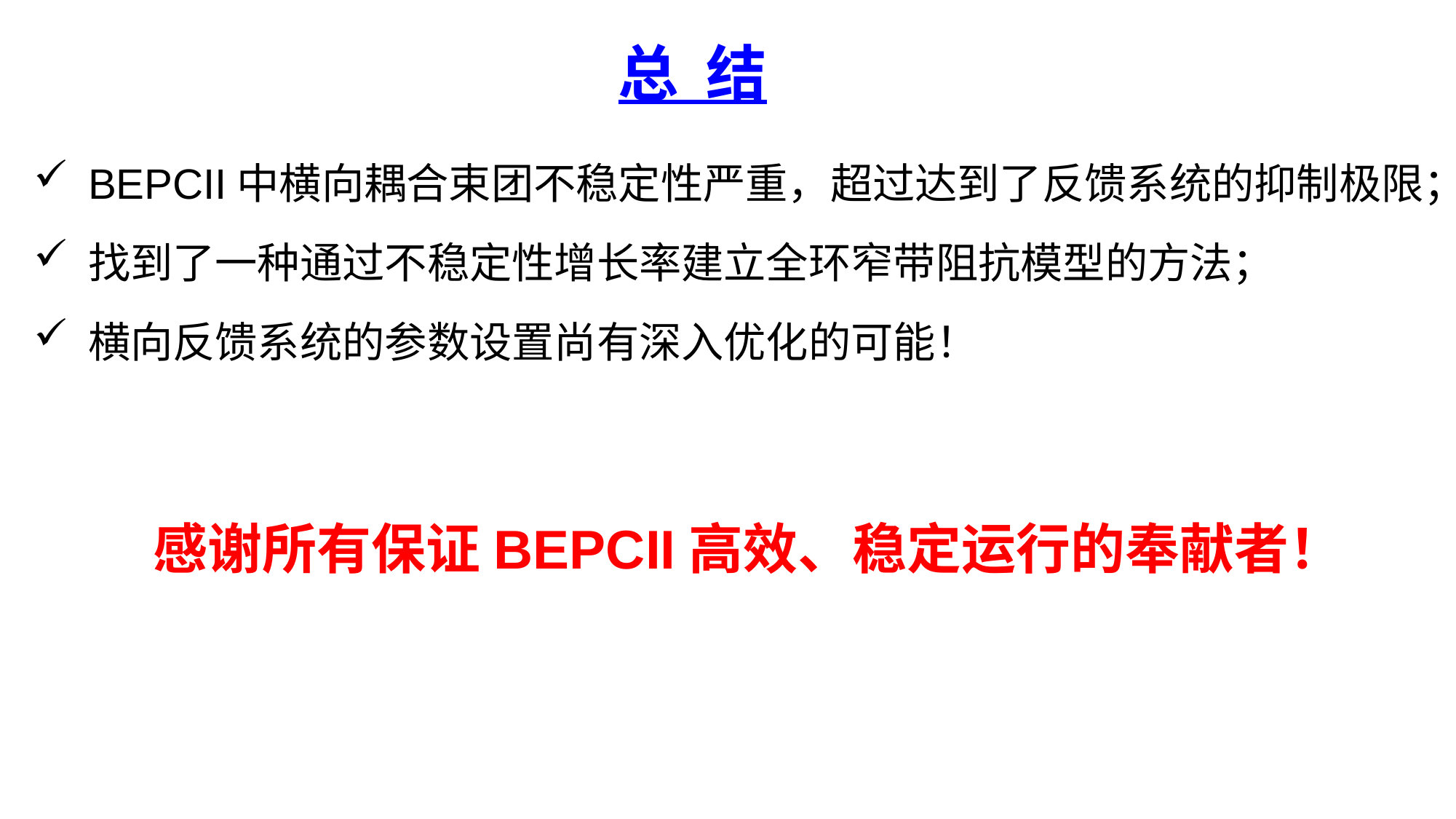

# 总  结
BEPCII中横向耦合束团不稳定性严重，超过达到了反馈系统的抑制极限；
找到了一种通过不稳定性增长率建立全环窄带阻抗模型的方法；
横向反馈系统的参数设置尚有深入优化的可能！
感谢所有保证BEPCII高效、稳定运行的奉献者！